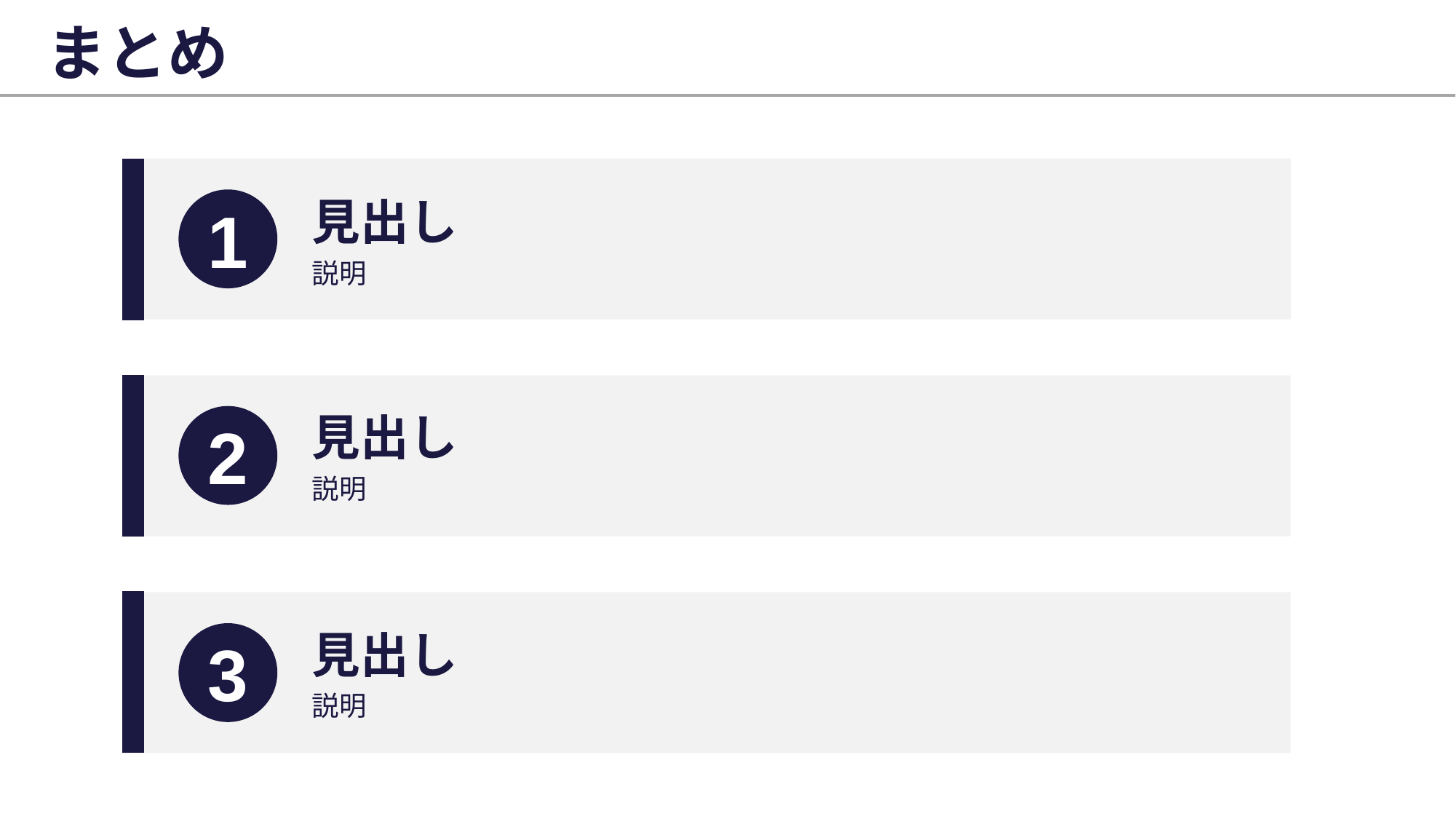

# まとめ

見出し
説明
1

見出し
説明
2

見出し
説明
3